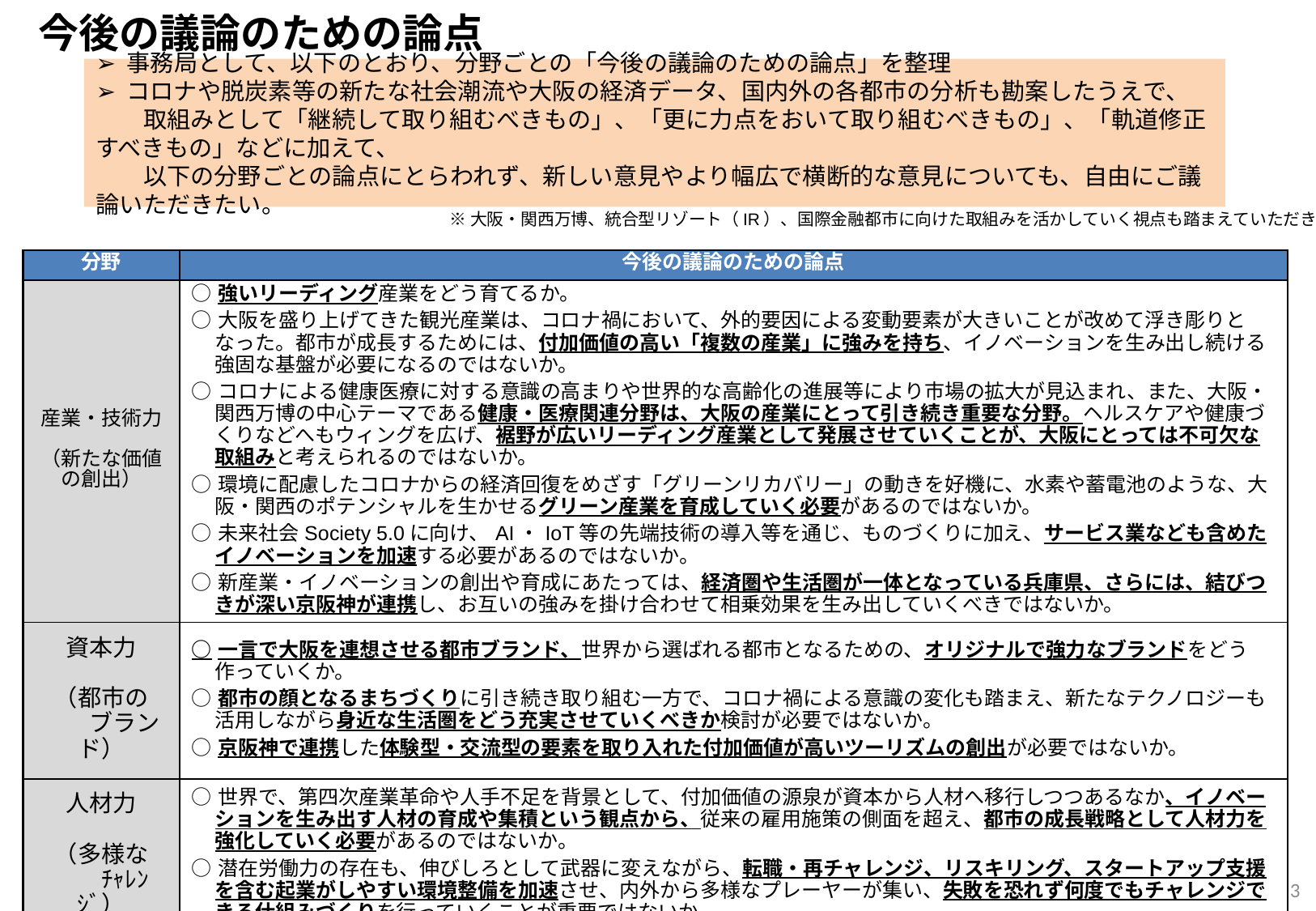

今後の議論のための論点
➢ 事務局として、以下のとおり、分野ごとの「今後の議論のための論点」を整理
➢ コロナや脱炭素等の新たな社会潮流や大阪の経済データ、国内外の各都市の分析も勘案したうえで、
　　取組みとして「継続して取り組むべきもの」、「更に力点をおいて取り組むべきもの」、「軌道修正すべきもの」などに加えて、
　　以下の分野ごとの論点にとらわれず、新しい意見やより幅広で横断的な意見についても、自由にご議論いただきたい。
※大阪・関西万博、統合型リゾート（IR）、国際金融都市に向けた取組みを活かしていく視点も踏まえていただきたい

| 分野 | 今後の議論のための論点 |
| --- | --- |
| 産業・技術力 （新たな価値 の創出） | ○強いリーディング産業をどう育てるか。 ○大阪を盛り上げてきた観光産業は、コロナ禍において、外的要因による変動要素が大きいことが改めて浮き彫りとなった。都市が成長するためには、付加価値の高い「複数の産業」に強みを持ち、イノベーションを生み出し続ける強固な基盤が必要になるのではないか。 ○コロナによる健康医療に対する意識の高まりや世界的な高齢化の進展等により市場の拡大が見込まれ、また、大阪・関西万博の中心テーマである健康・医療関連分野は、大阪の産業にとって引き続き重要な分野。ヘルスケアや健康づくりなどへもウィングを広げ、裾野が広いリーディング産業として発展させていくことが、大阪にとっては不可欠な取組みと考えられるのではないか。 ○環境に配慮したコロナからの経済回復をめざす「グリーンリカバリー」の動きを好機に、水素や蓄電池のような、大阪・関西のポテンシャルを生かせるグリーン産業を育成していく必要があるのではないか。 ○未来社会Society 5.0に向け、AI・IoT等の先端技術の導入等を通じ、ものづくりに加え、サービス業なども含めたイノベーションを加速する必要があるのではないか。 ○新産業・イノベーションの創出や育成にあたっては、経済圏や生活圏が一体となっている兵庫県、さらには、結びつきが深い京阪神が連携し、お互いの強みを掛け合わせて相乗効果を生み出していくべきではないか。 |
| 資本力 （都市の 　　ブランド） | ○一言で大阪を連想させる都市ブランド、世界から選ばれる都市となるための、オリジナルで強力なブランドをどう作っていくか。 ○都市の顔となるまちづくりに引き続き取り組む一方で、コロナ禍による意識の変化も踏まえ、新たなテクノロジーも活用しながら身近な生活圏をどう充実させていくべきか検討が必要ではないか。 ○京阪神で連携した体験型・交流型の要素を取り入れた付加価値が高いツーリズムの創出が必要ではないか。 |
| 人材力 （多様な 　　ﾁｬﾚﾝｼﾞ） | ○世界で、第四次産業革命や人手不足を背景として、付加価値の源泉が資本から人材へ移行しつつあるなか、イノベーションを生み出す人材の育成や集積という観点から、従来の雇用施策の側面を超え、都市の成長戦略として人材力を強化していく必要があるのではないか。 ○潜在労働力の存在も、伸びしろとして武器に変えながら、転職・再チャレンジ、リスキリング、スタートアップ支援を含む起業がしやすい環境整備を加速させ、内外から多様なプレーヤーが集い、失敗を恐れず何度でもチャレンジできる仕組みづくりを行っていくことが重要ではないか。 |
3